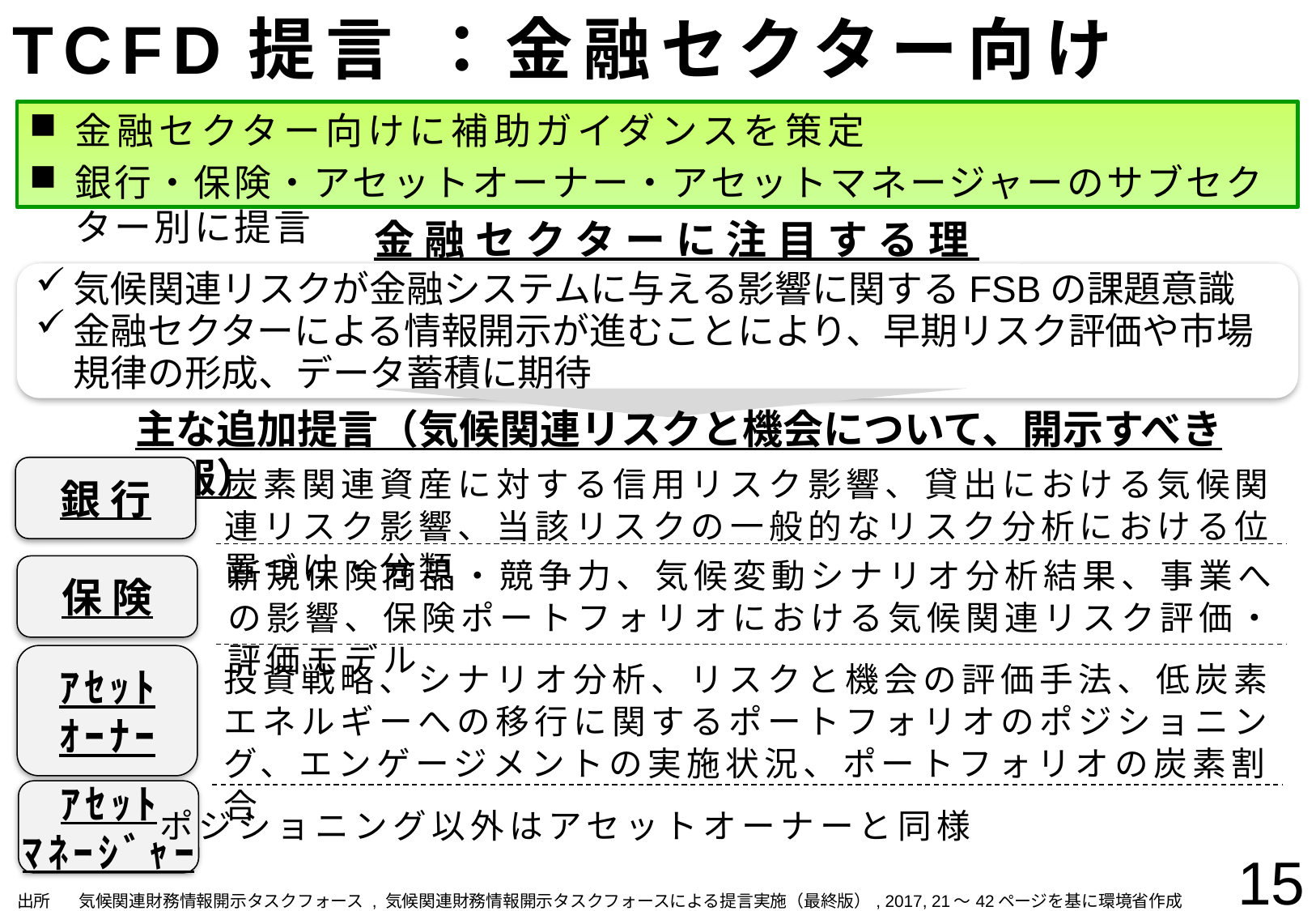

# TCFD提言 ：金融セクター向け
金融セクター向けに補助ガイダンスを策定
銀行・保険・アセットオーナー・アセットマネージャーのサブセクター別に提言
金融セクターに注目する理由
気候関連リスクが金融システムに与える影響に関するFSBの課題意識
金融セクターによる情報開示が進むことにより、早期リスク評価や市場規律の形成、データ蓄積に期待

主な追加提言（気候関連リスクと機会について、開示すべき情報）

炭素関連資産に対する信用リスク影響、貸出における気候関連リスク影響、当該リスクの一般的なリスク分析における位置づけ・分類
銀行
新規保険商品・競争力、気候変動シナリオ分析結果、事業への影響、保険ポートフォリオにおける気候関連リスク評価・評価モデル
保険
ｱｾｯﾄ
ｵｰﾅｰ
投資戦略、シナリオ分析、リスクと機会の評価手法、低炭素エネルギーへの移行に関するポートフォリオのポジショニング、エンゲージメントの実施状況、ポートフォリオの炭素割合
ｱｾｯﾄ
ﾏﾈｰｼﾞｬｰ
ポジショニング以外はアセットオーナーと同様
15
| 出所 | 気候関連財務情報開示タスクフォース , 気候関連財務情報開示タスクフォースによる提言実施（最終版）, 2017, 21～42ページを基に環境省作成 |
| --- | --- |